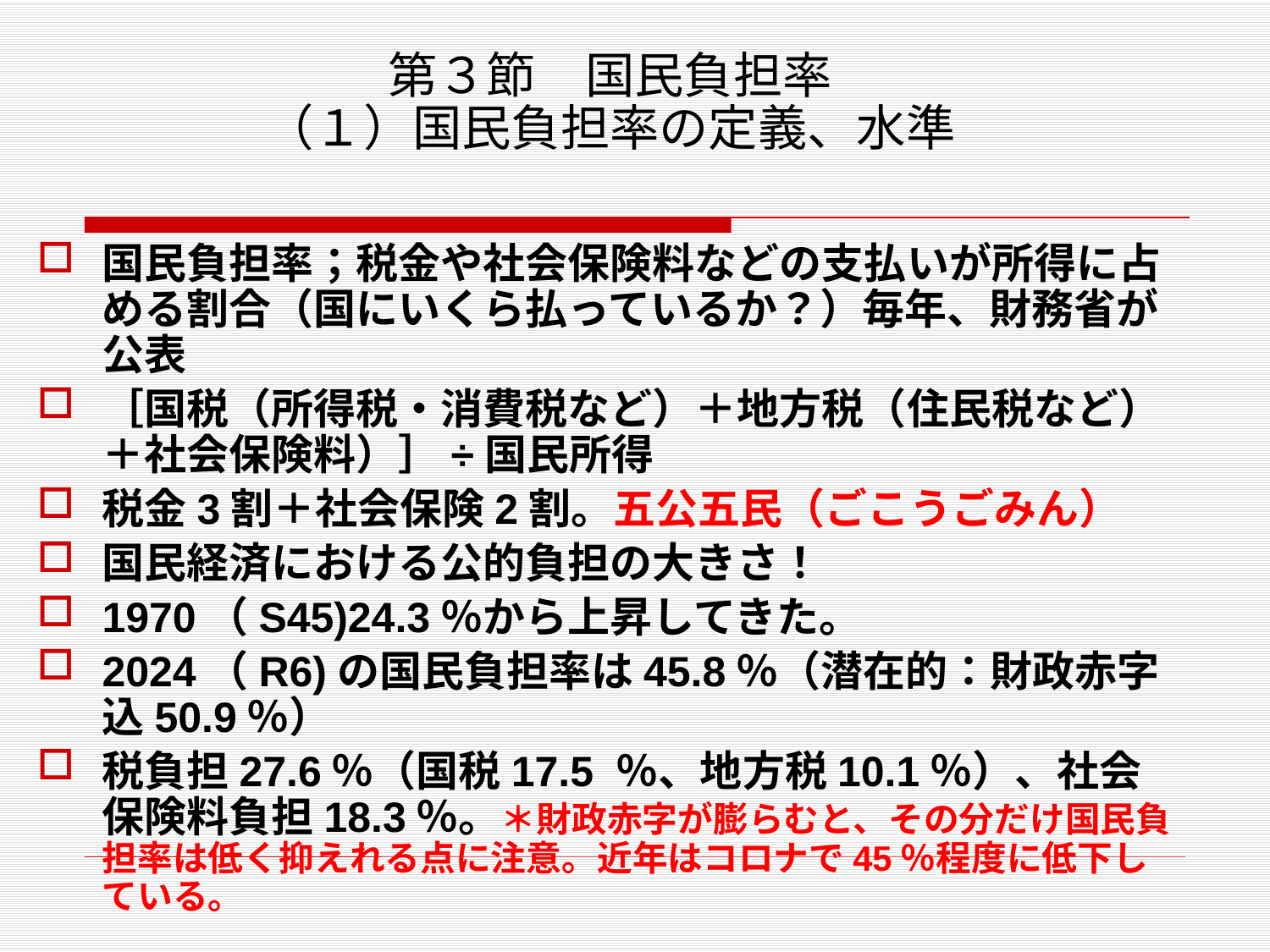

# 第３節　国民負担率 （１）国民負担率の定義、水準
国民負担率；税金や社会保険料などの支払いが所得に占める割合（国にいくら払っているか？）毎年、財務省が公表
［国税（所得税・消費税など）＋地方税（住民税など）＋社会保険料）］÷国民所得
税金3割＋社会保険2割。五公五民（ごこうごみん）
国民経済における公的負担の大きさ！
1970（S45)24.3％から上昇してきた。
2024（R6)の国民負担率は45.8％（潜在的：財政赤字込50.9％）
税負担27.6％（国税17.5 ％、地方税10.1％）、社会保険料負担18.3％。＊財政赤字が膨らむと、その分だけ国民負担率は低く抑えれる点に注意。近年はコロナで45％程度に低下している。